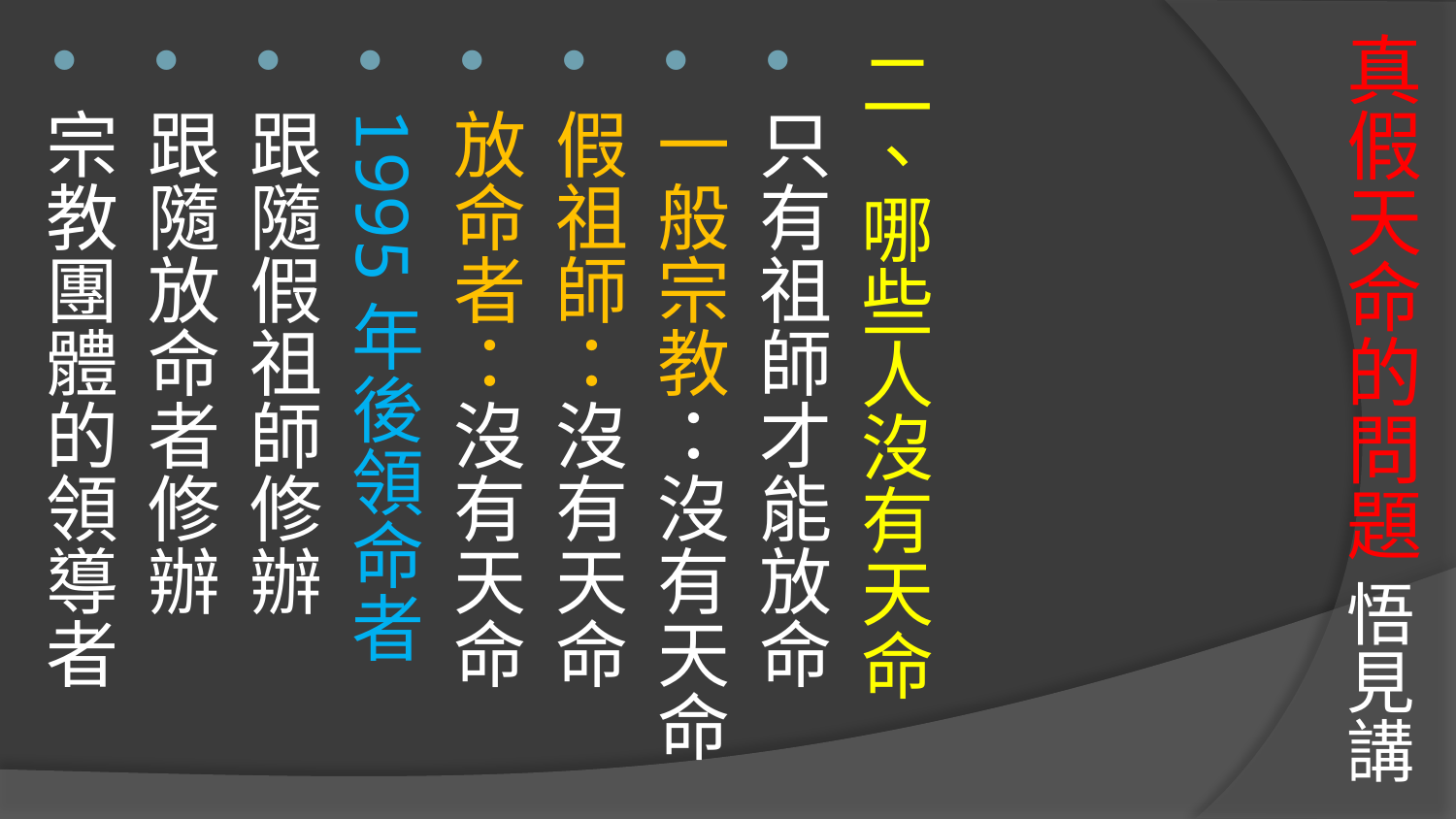

# 真假天命的問題 悟見講
二、哪些人沒有天命
只有祖師才能放命
一般宗教：沒有天命
假祖師：沒有天命
放命者：沒有天命
1995年後領命者
跟隨假祖師修辦
跟隨放命者修辦
宗教團體的領導者